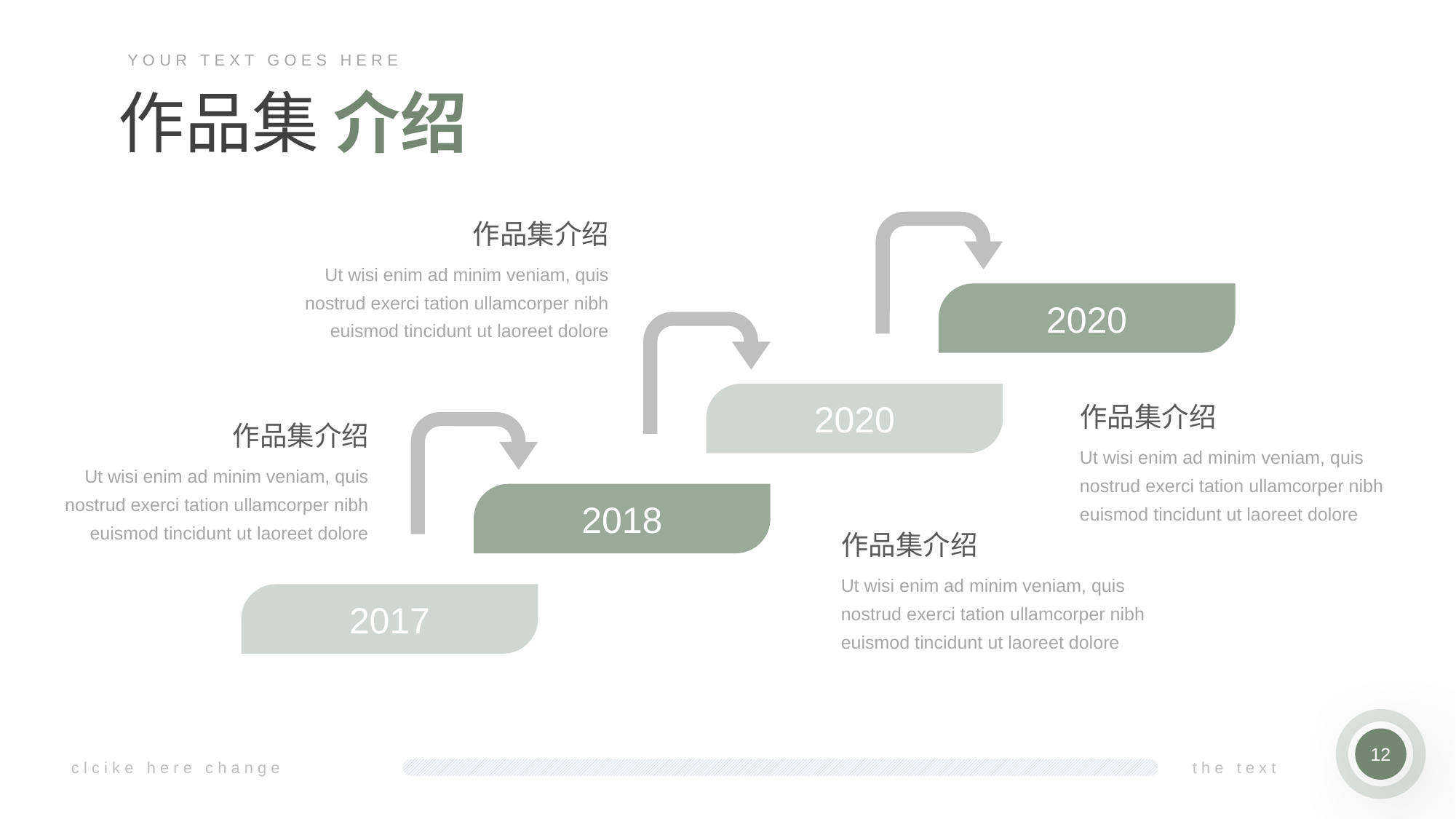

YOUR TEXT GOES HERE
作品集 介绍
作品集介绍
Ut wisi enim ad minim veniam, quis nostrud exerci tation ullamcorper nibh euismod tincidunt ut laoreet dolore

2020

2020
作品集介绍
Ut wisi enim ad minim veniam, quis nostrud exerci tation ullamcorper nibh euismod tincidunt ut laoreet dolore

作品集介绍
Ut wisi enim ad minim veniam, quis nostrud exerci tation ullamcorper nibh euismod tincidunt ut laoreet dolore
2018
作品集介绍
Ut wisi enim ad minim veniam, quis nostrud exerci tation ullamcorper nibh euismod tincidunt ut laoreet dolore
2017

12
clcike here change
the text